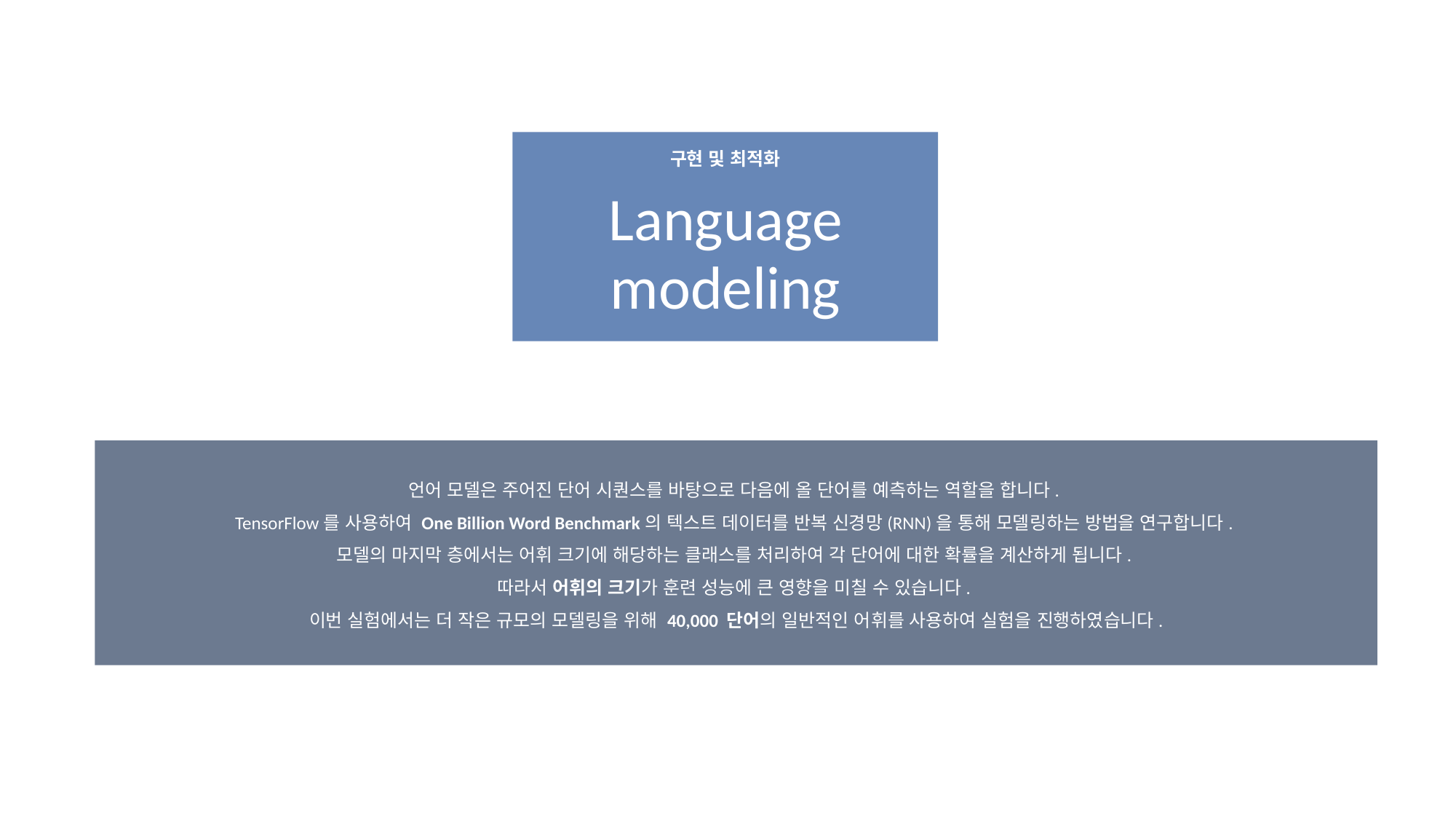

구현 및 최적화
Language
modeling

언어 모델은 주어진 단어 시퀀스를 바탕으로 다음에 올 단어를 예측하는 역할을 합니다.
TensorFlow를 사용하여 One Billion Word Benchmark의 텍스트 데이터를 반복 신경망(RNN)을 통해 모델링하는 방법을 연구합니다.
모델의 마지막 층에서는 어휘 크기에 해당하는 클래스를 처리하여 각 단어에 대한 확률을 계산하게 됩니다.
따라서 어휘의 크기가 훈련 성능에 큰 영향을 미칠 수 있습니다.
이번 실험에서는 더 작은 규모의 모델링을 위해 40,000 단어의 일반적인 어휘를 사용하여 실험을 진행하였습니다.